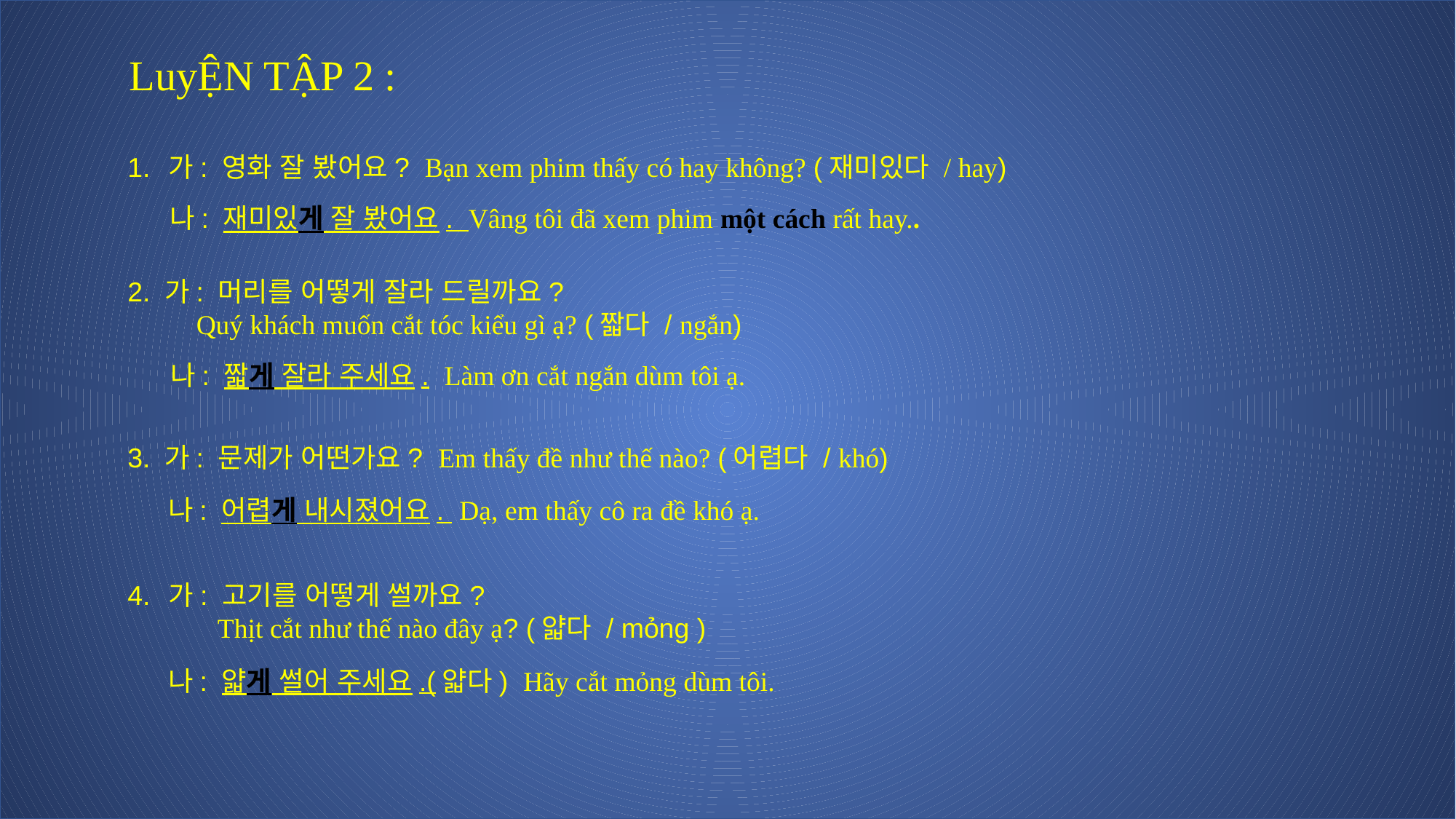

LuyỆN TẬP 2 :
가: 영화 잘 봤어요?  Bạn xem phim thấy có hay không? (재미있다 / hay)
나: 재미있게 잘 봤어요.  Vâng tôi đã xem phim một cách rất hay..
2. 가: 머리를 어떻게 잘라 드릴까요?
         Quý khách muốn cắt tóc kiểu gì ạ? (짧다 / ngắn)
나: 짧게 잘라 주세요.  Làm ơn cắt ngắn dùm tôi ạ.
3. 가: 문제가 어떤가요?  Em thấy đề như thế nào? (어렵다 / khó)
나: 어렵게 내시졌어요.  Dạ, em thấy cô ra đề khó ạ.
가: 고기를 어떻게 썰까요?
             Thịt cắt như thế nào đây ạ? (얇다 / mỏng )
나: 얇게 썰어 주세요.(얇다)  Hãy cắt mỏng dùm tôi.